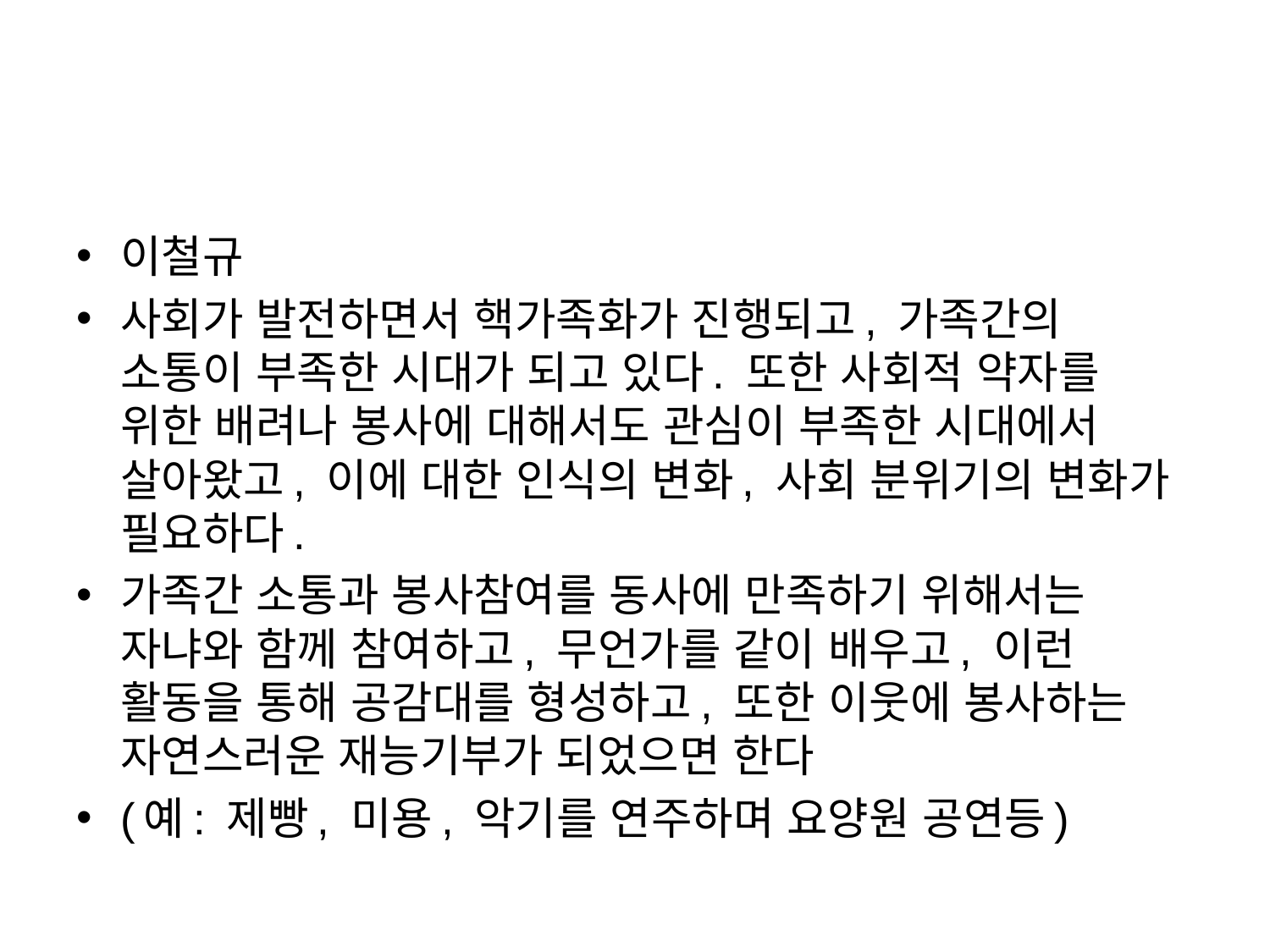

#
이철규
사회가 발전하면서 핵가족화가 진행되고, 가족간의 소통이 부족한 시대가 되고 있다. 또한 사회적 약자를 위한 배려나 봉사에 대해서도 관심이 부족한 시대에서 살아왔고, 이에 대한 인식의 변화, 사회 분위기의 변화가 필요하다.
가족간 소통과 봉사참여를 동사에 만족하기 위해서는 자냐와 함께 참여하고, 무언가를 같이 배우고, 이런 활동을 통해 공감대를 형성하고, 또한 이웃에 봉사하는 자연스러운 재능기부가 되었으면 한다
(예: 제빵, 미용, 악기를 연주하며 요양원 공연등)